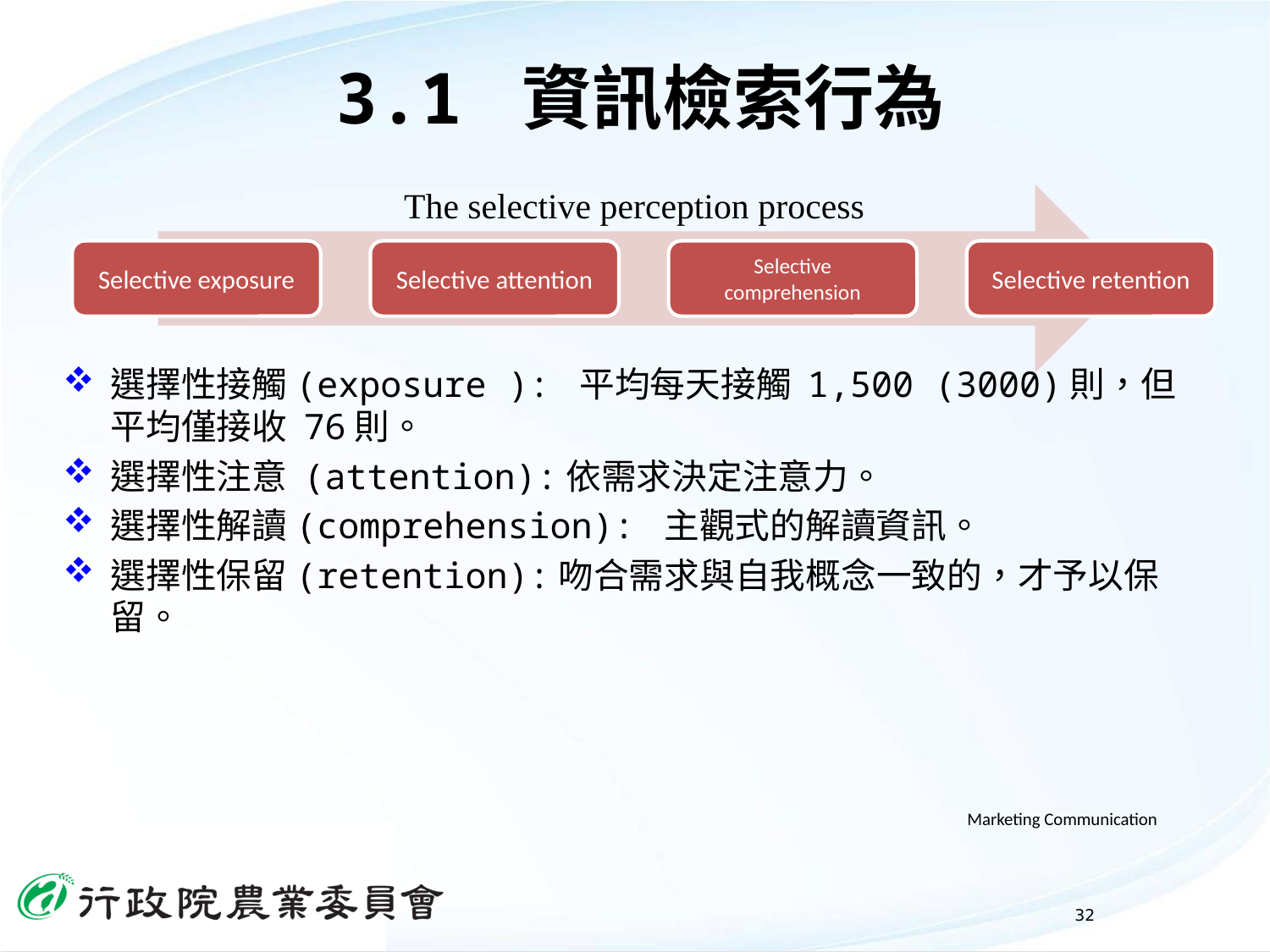

3.1 資訊檢索行為
The selective perception process
Selective exposure
Selective comprehension
Selective retention
Selective attention
選擇性接觸(exposure ): 平均每天接觸 1,500 (3000)則，但平均僅接收 76則。
選擇性注意 (attention):依需求決定注意力。
選擇性解讀(comprehension): 主觀式的解讀資訊。
選擇性保留(retention):吻合需求與自我概念一致的，才予以保留。
Marketing Communication
32